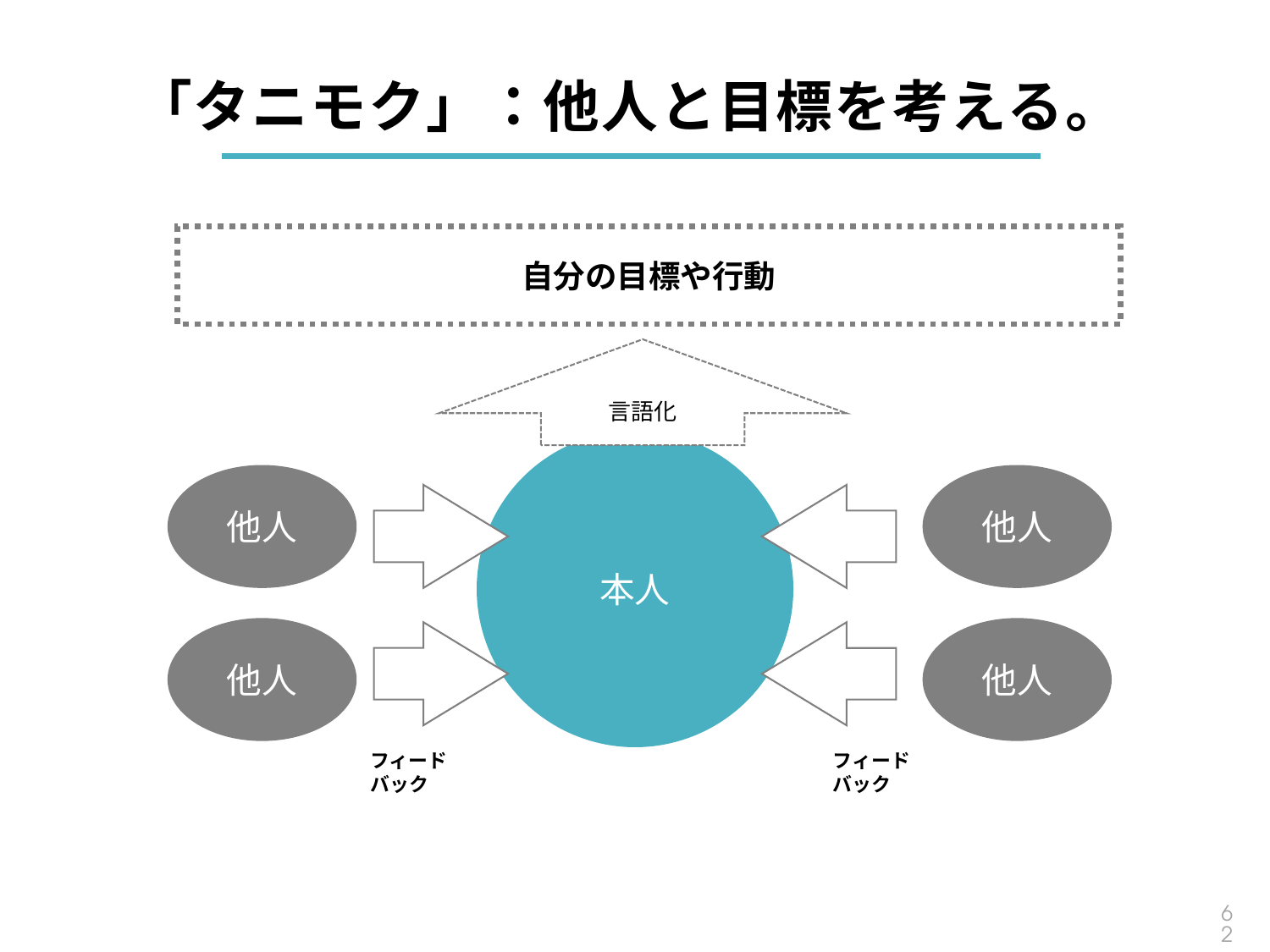

「タニモク」：他人と目標を考える。

言語化
自分の目標や行動
本人
他人
他人

他人
他人

フィード
バック
フィード
バック
62